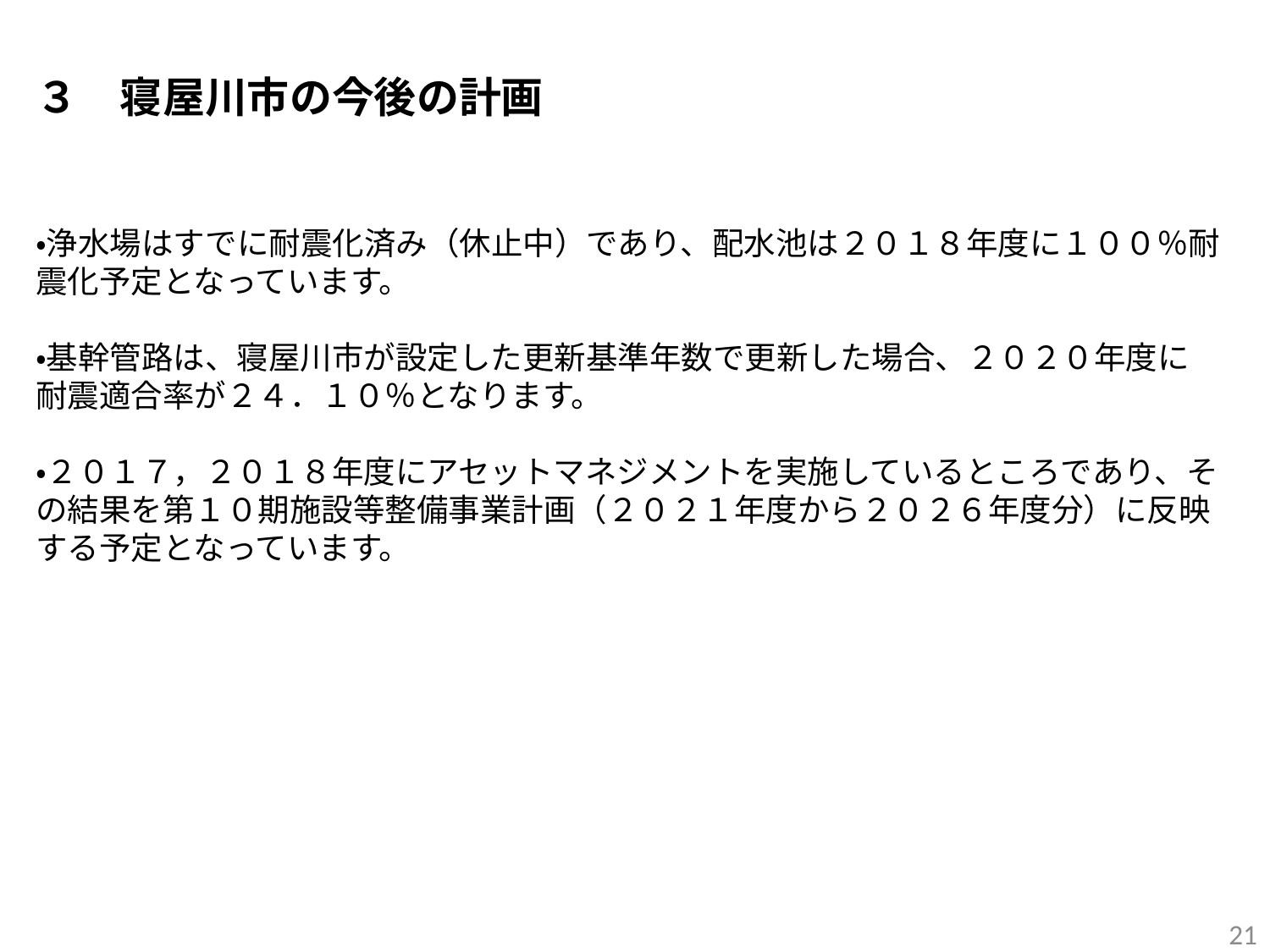

３　寝屋川市の今後の計画

・浄水場はすでに耐震化済み（休止中）であり、配水池は２０１８年度に１００％耐震化予定となっています。

・基幹管路は、寝屋川市が設定した更新基準年数で更新した場合、２０２０年度に耐震適合率が２４．１０％となります。

・２０１７，２０１８年度にアセットマネジメントを実施しているところであり、その結果を第１０期施設等整備事業計画（２０２１年度から２０２６年度分）に反映する予定となっています。

21